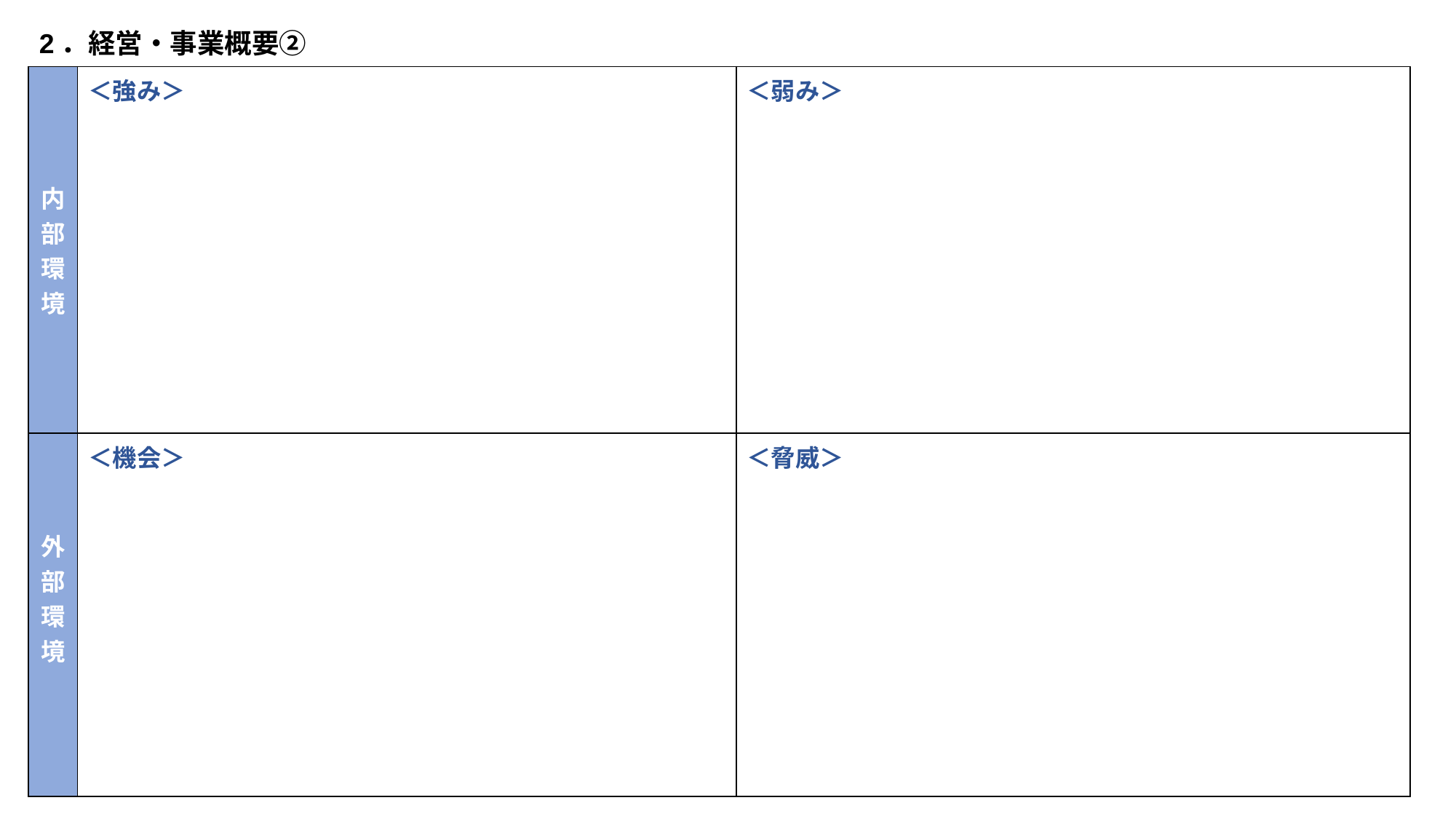

2．経営・事業概要②
| 内部環境 | ＜強み＞ | ＜弱み＞ |
| --- | --- | --- |
| 外部環境 | ＜機会＞ | ＜脅威＞ |